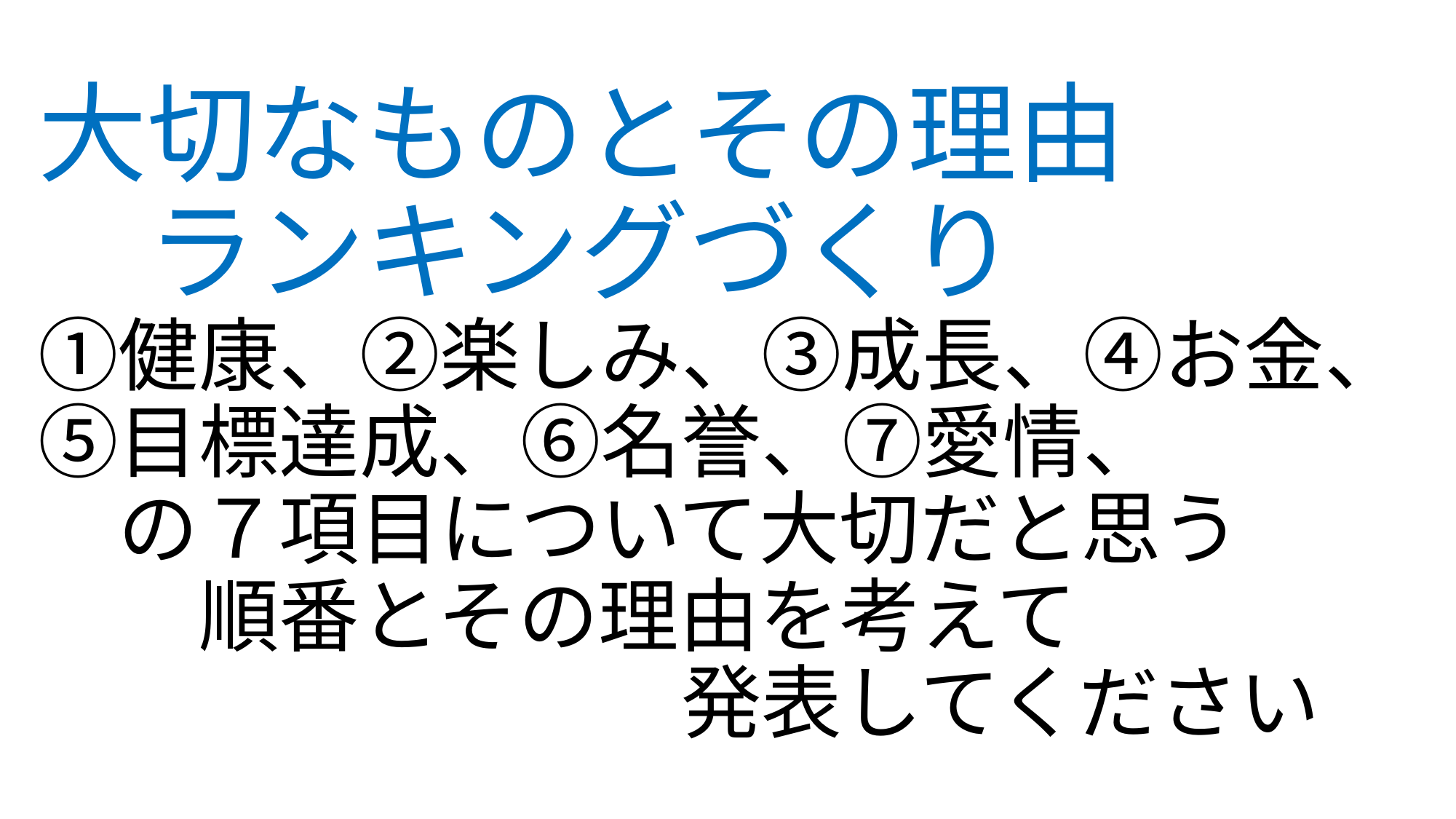

# 大切なものとその理由 　ランキングづくり ①健康、②楽しみ、③成長、④お金、⑤目標達成、⑥名誉、⑦愛情、 　の７項目について大切だと思う 　　順番とその理由を考えて 　　　　　　　　発表してください